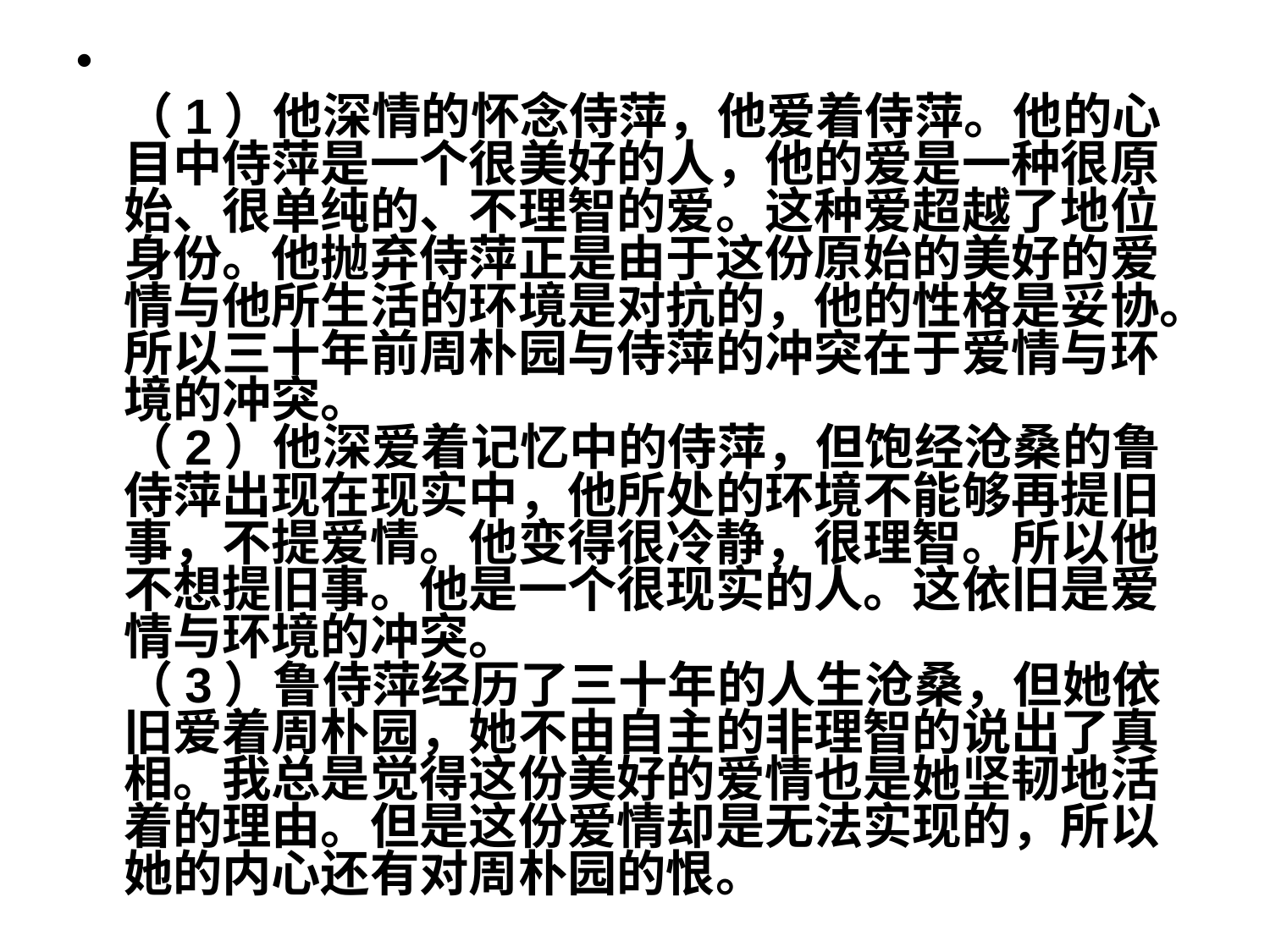

#
 
（1）他深情的怀念侍萍，他爱着侍萍。他的心目中侍萍是一个很美好的人，他的爱是一种很原始、很单纯的、不理智的爱。这种爱超越了地位身份。他抛弃侍萍正是由于这份原始的美好的爱情与他所生活的环境是对抗的，他的性格是妥协。所以三十年前周朴园与侍萍的冲突在于爱情与环境的冲突。 
（2）他深爱着记忆中的侍萍，但饱经沧桑的鲁侍萍出现在现实中，他所处的环境不能够再提旧事，不提爱情。他变得很冷静，很理智。所以他不想提旧事。他是一个很现实的人。这依旧是爱情与环境的冲突。 
（3）鲁侍萍经历了三十年的人生沧桑，但她依旧爱着周朴园，她不由自主的非理智的说出了真相。我总是觉得这份美好的爱情也是她坚韧地活着的理由。但是这份爱情却是无法实现的，所以她的内心还有对周朴园的恨。